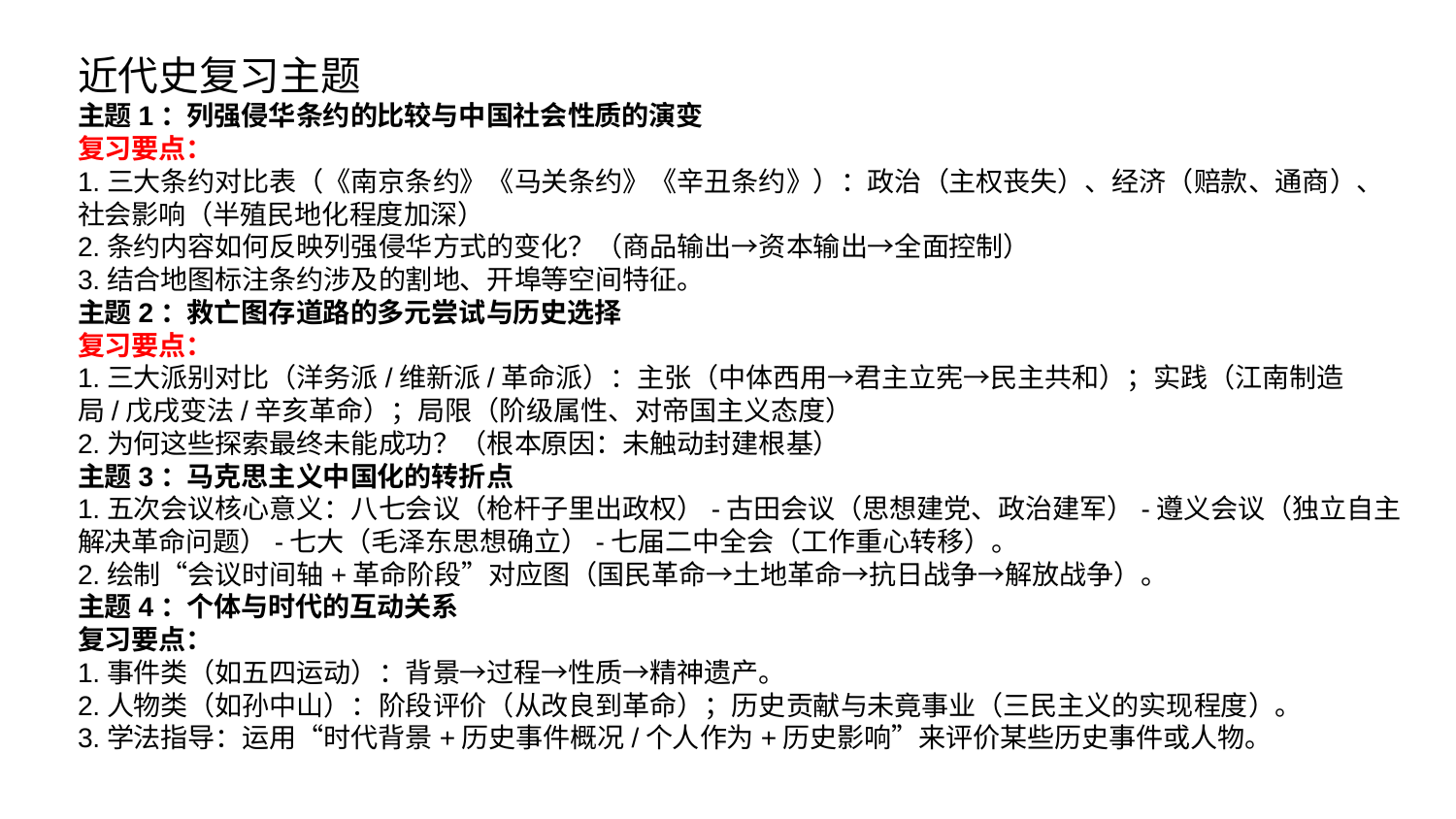

近代史复习主题
主题1：列强侵华条约的比较与中国社会性质的演变
复习要点：
1.三大条约对比表（《南京条约》《马关条约》《辛丑条约》）：政治（主权丧失）、经济（赔款、通商）、社会影响（半殖民地化程度加深）
2.条约内容如何反映列强侵华方式的变化？（商品输出→资本输出→全面控制）
3.结合地图标注条约涉及的割地、开埠等空间特征。
主题2：救亡图存道路的多元尝试与历史选择
复习要点：
1.三大派别对比（洋务派/维新派/革命派）：主张（中体西用→君主立宪→民主共和）；实践（江南制造局/戊戌变法/辛亥革命）；局限（阶级属性、对帝国主义态度）
2.为何这些探索最终未能成功？（根本原因：未触动封建根基）
主题3：马克思主义中国化的转折点
1.五次会议核心意义：八七会议（枪杆子里出政权）-古田会议（思想建党、政治建军）-遵义会议（独立自主解决革命问题）-七大（毛泽东思想确立）-七届二中全会（工作重心转移）。
2.绘制“会议时间轴+革命阶段”对应图（国民革命→土地革命→抗日战争→解放战争）。
主题4：个体与时代的互动关系
复习要点：
1.事件类（如五四运动）：背景→过程→性质→精神遗产。
2.人物类（如孙中山）：阶段评价（从改良到革命）；历史贡献与未竟事业（三民主义的实现程度）。
3.学法指导：运用“时代背景+历史事件概况/个人作为+历史影响”来评价某些历史事件或人物。